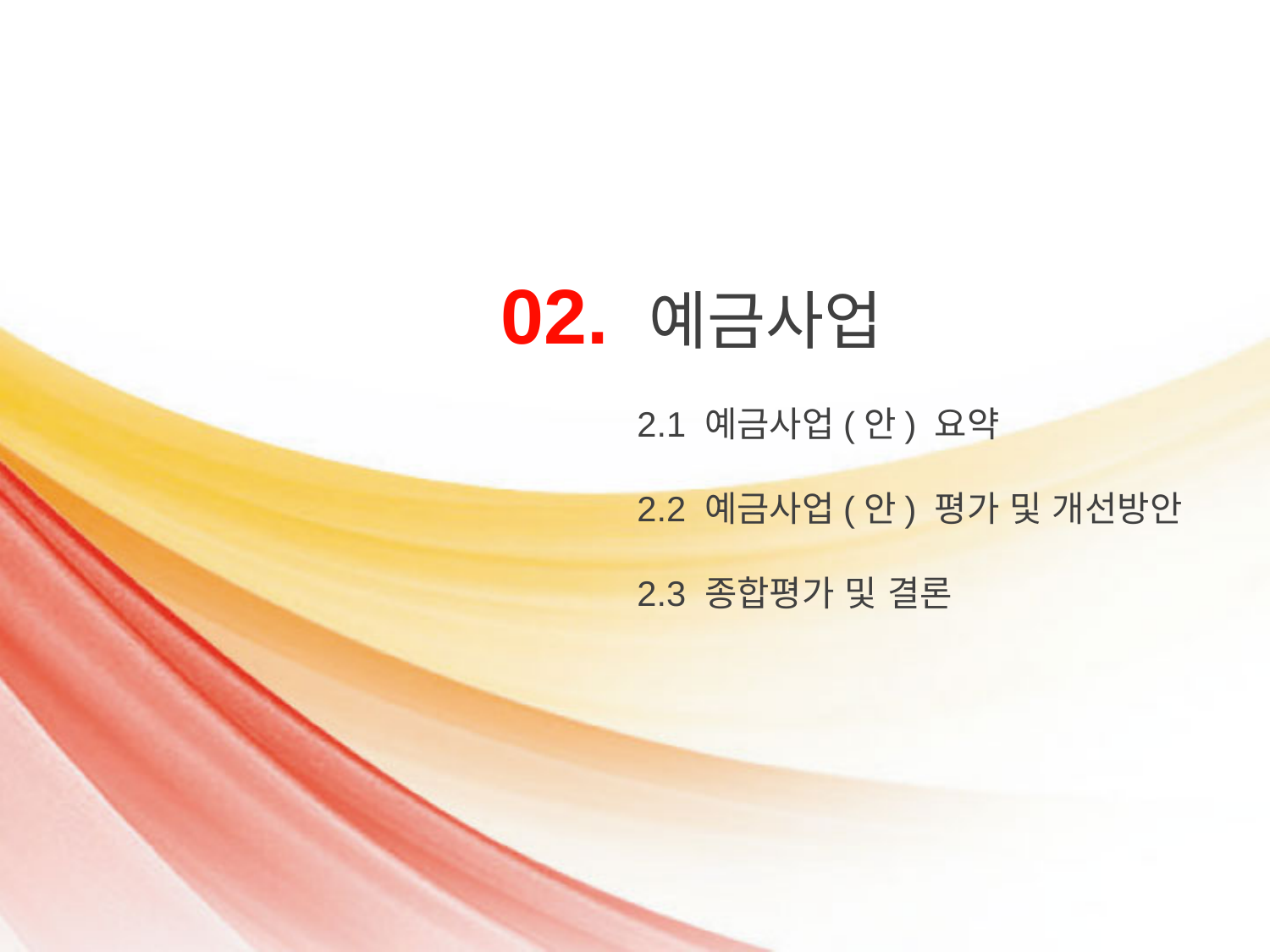

02. 예금사업
2.1 예금사업(안) 요약
2.2 예금사업(안) 평가 및 개선방안
2.3 종합평가 및 결론